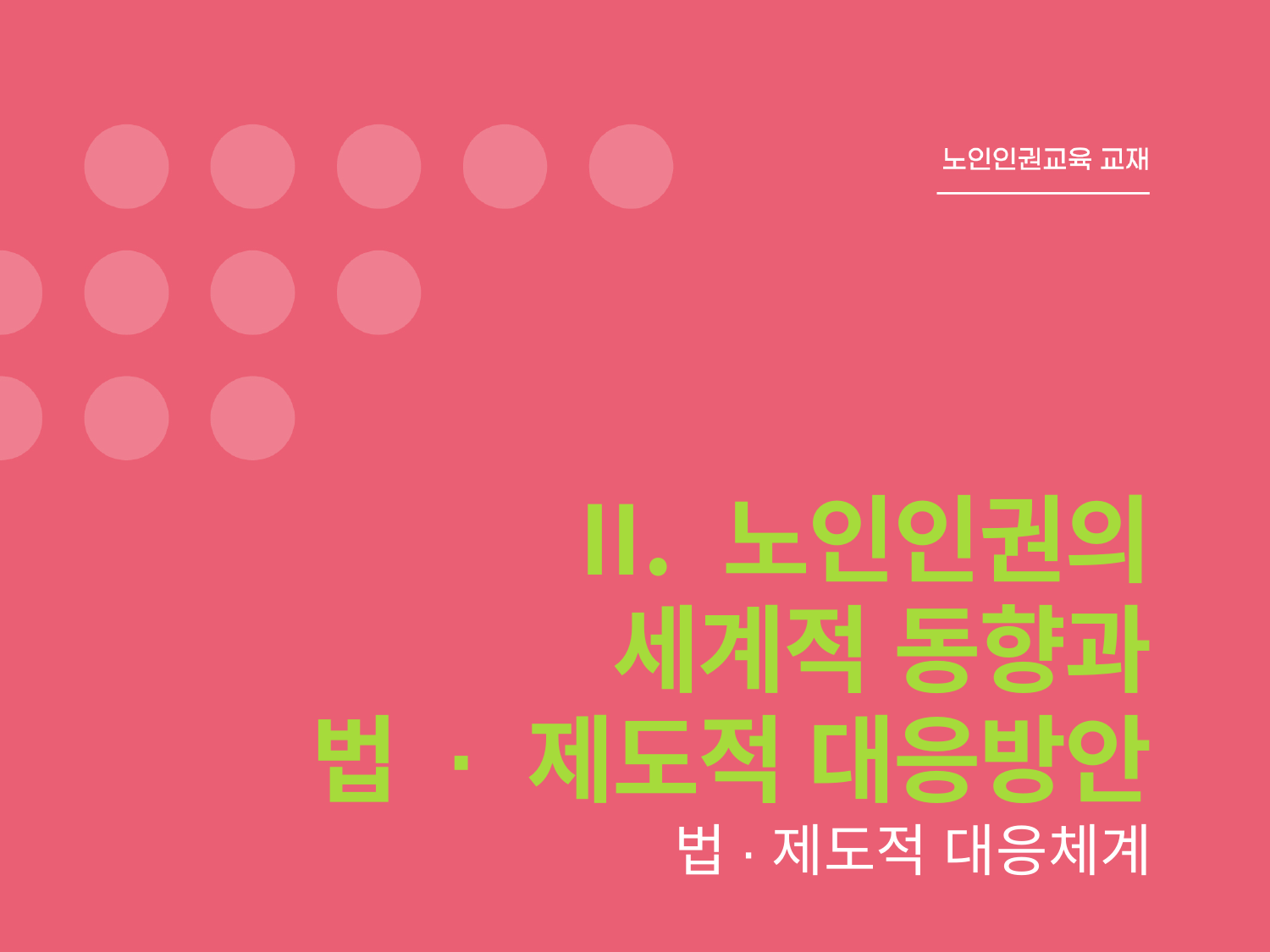

노인인권의
세계적 동향과
법 · 제도적 대응방안
2. 노인인권의 법·제도적 대응체계